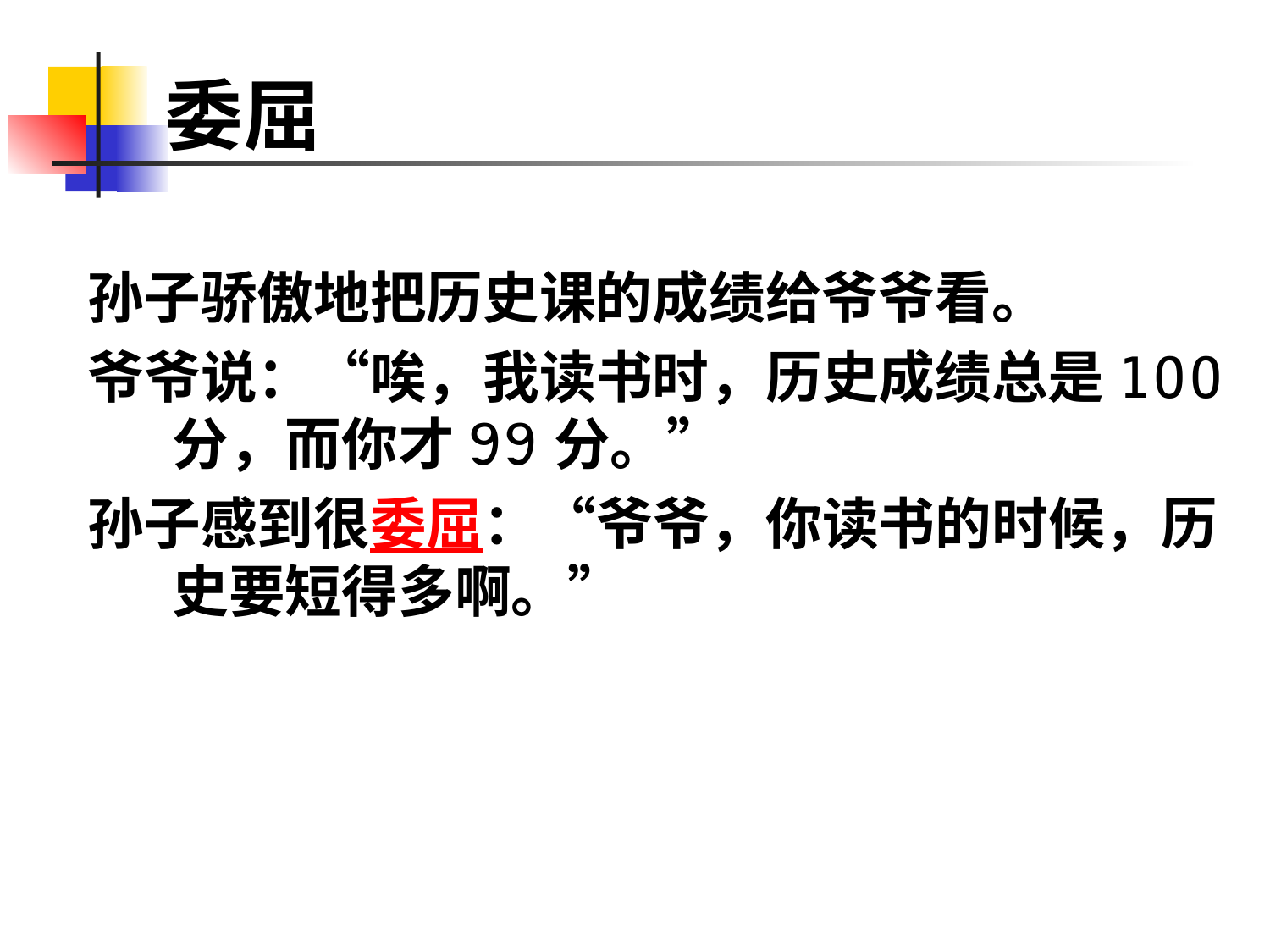

# 委屈
孙子骄傲地把历史课的成绩给爷爷看。
爷爷说：“唉，我读书时，历史成绩总是100分，而你才99分。”
孙子感到很委屈：“爷爷，你读书的时候，历史要短得多啊。”